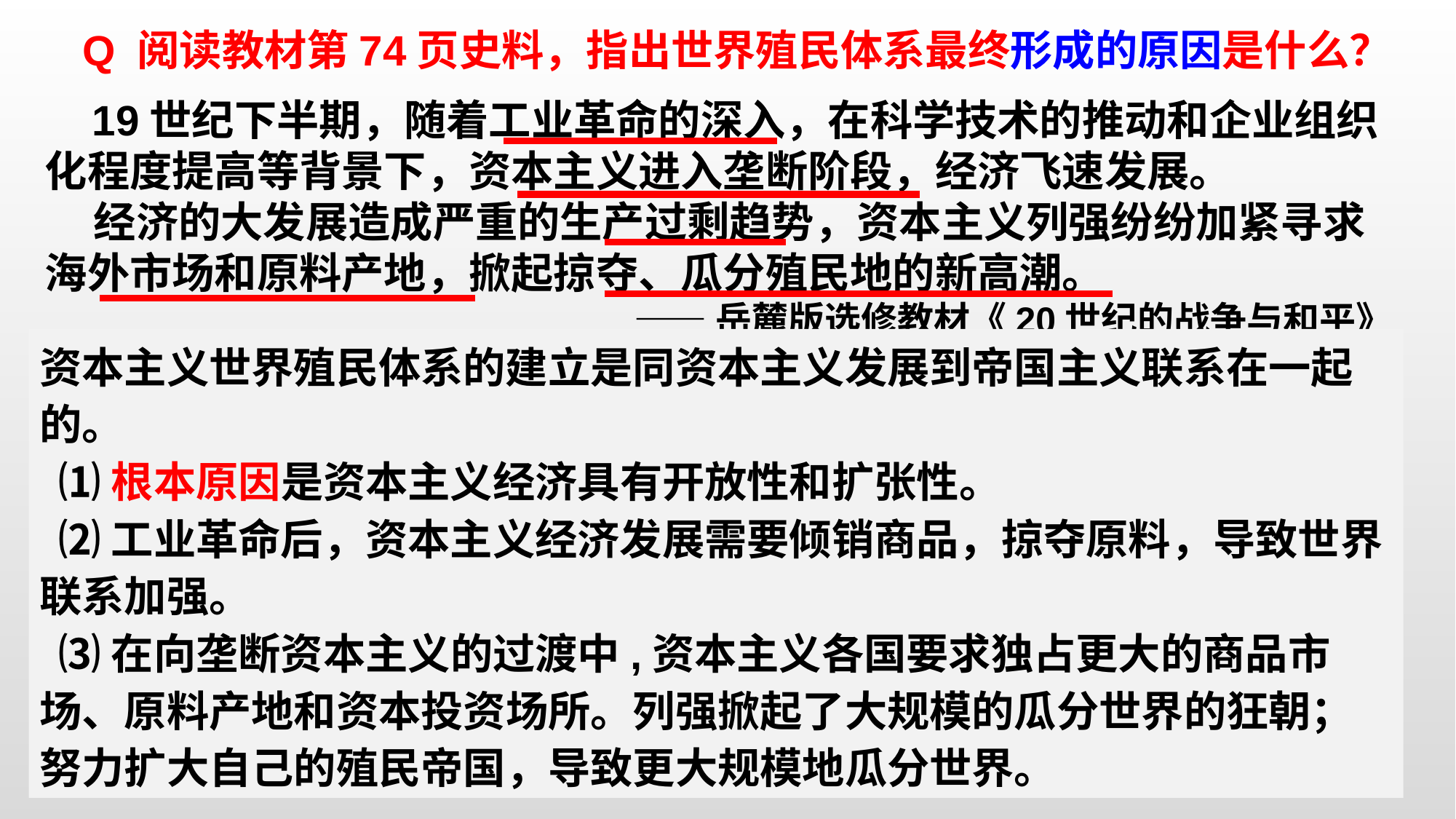

Q 阅读教材第74页史料，指出世界殖民体系最终形成的原因是什么？
    19世纪下半期，随着工业革命的深入，在科学技术的推动和企业组织化程度提高等背景下，资本主义进入垄断阶段，经济飞速发展。
    经济的大发展造成严重的生产过剩趋势，资本主义列强纷纷加紧寻求海外市场和原料产地，掀起掠夺、瓜分殖民地的新高潮。
——岳麓版选修教材《20世纪的战争与和平》
资本主义世界殖民体系的建立是同资本主义发展到帝国主义联系在一起的。
  ⑴根本原因是资本主义经济具有开放性和扩张性。
  ⑵工业革命后，资本主义经济发展需要倾销商品，掠夺原料，导致世界联系加强。
  ⑶在向垄断资本主义的过渡中,资本主义各国要求独占更大的商品市场、原料产地和资本投资场所。列强掀起了大规模的瓜分世界的狂朝；努力扩大自己的殖民帝国，导致更大规模地瓜分世界。